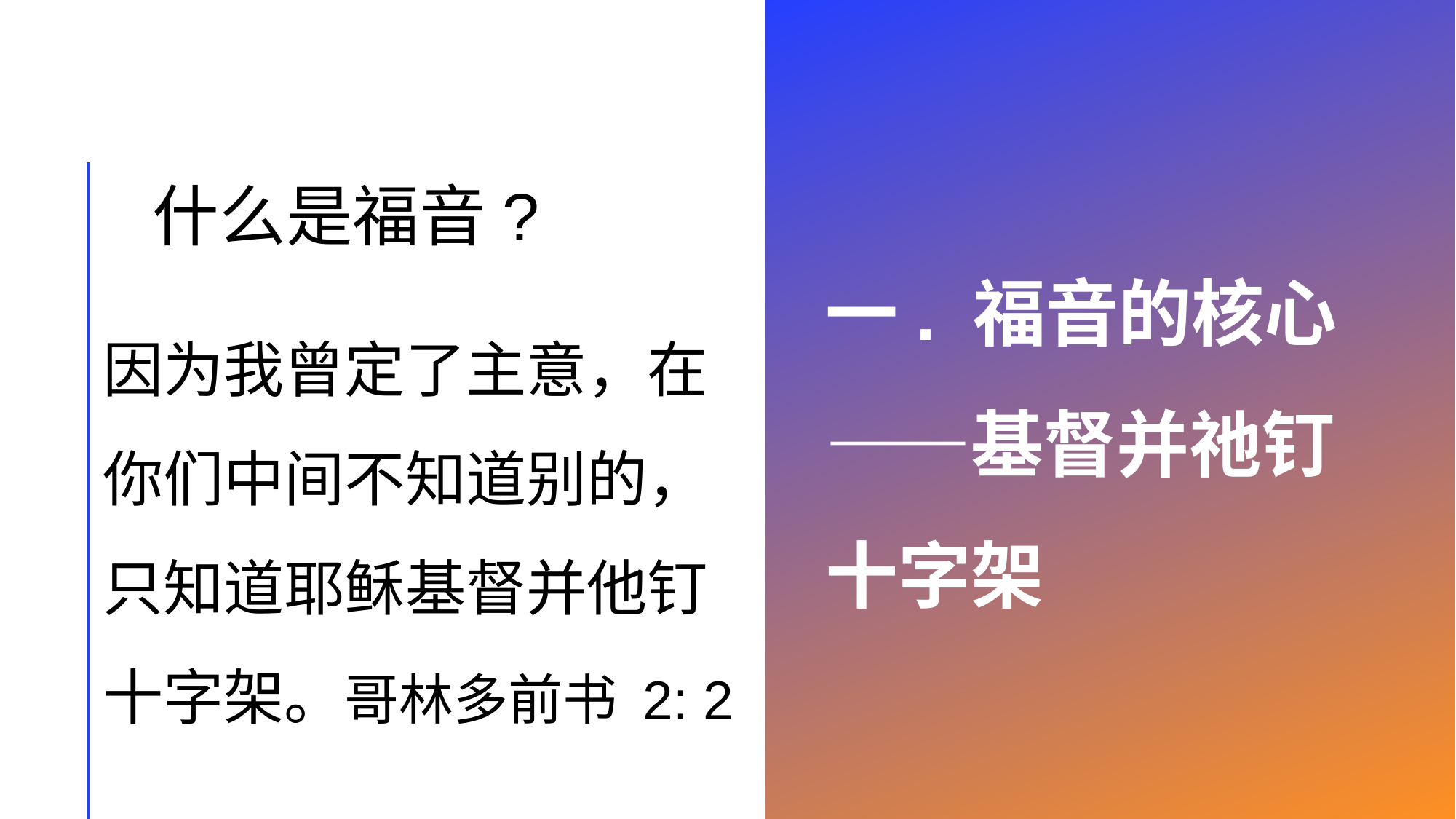

# 一. 福音的核心——基督并祂钉十字架
什么是福音?
因为我曾定了主意，在你们中间不知道别的，只知道耶稣基督并他钉十字架。哥林多前书 2: 2